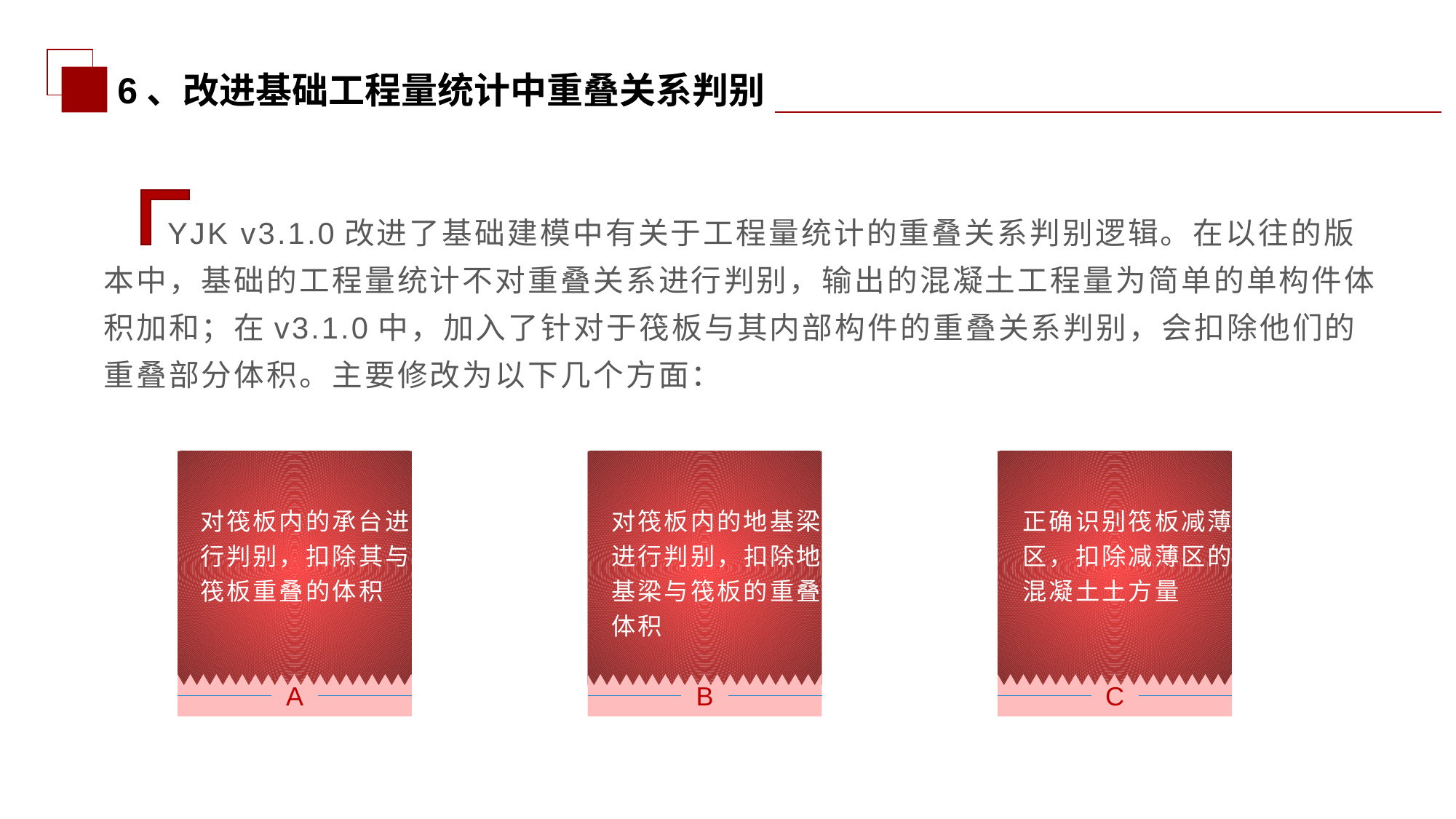

6、改进基础工程量统计中重叠关系判别

      YJK v3.1.0改进了基础建模中有关于工程量统计的重叠关系判别逻辑。在以往的版本中，基础的工程量统计不对重叠关系进行判别，输出的混凝土工程量为简单的单构件体积加和；在v3.1.0中，加入了针对于筏板与其内部构件的重叠关系判别，会扣除他们的重叠部分体积。主要修改为以下几个方面：

A

B

C
对筏板内的承台进行判别，扣除其与筏板重叠的体积
对筏板内的地基梁进行判别，扣除地基梁与筏板的重叠体积
正确识别筏板减薄区，扣除减薄区的混凝土土方量